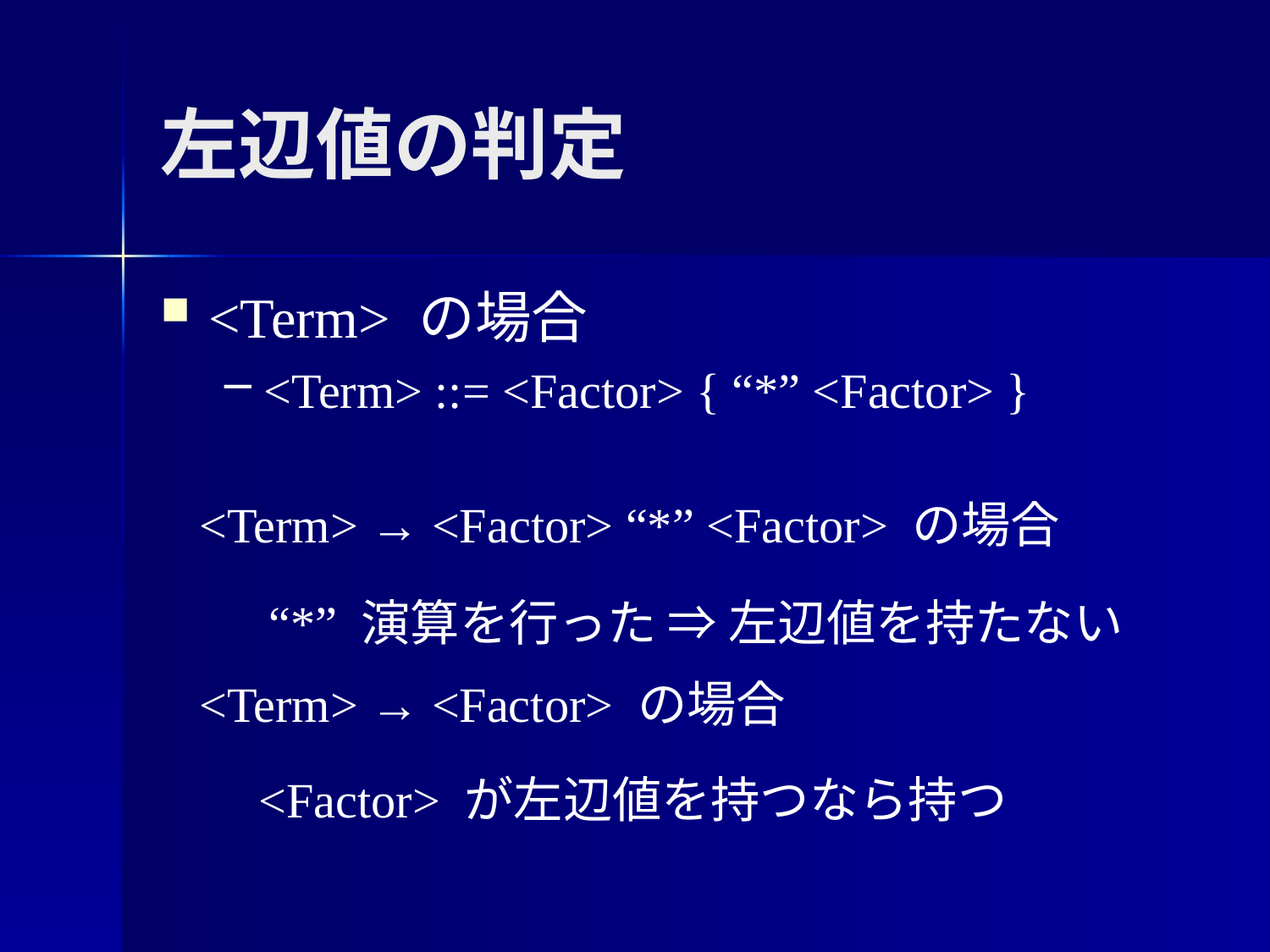

左辺値の判定
<Term> の場合
<Term> ::= <Factor> { “*” <Factor> }
<Term> → <Factor> “*” <Factor> の場合
“*” 演算を行った ⇒ 左辺値を持たない
<Term> → <Factor> の場合
<Factor> が左辺値を持つなら持つ